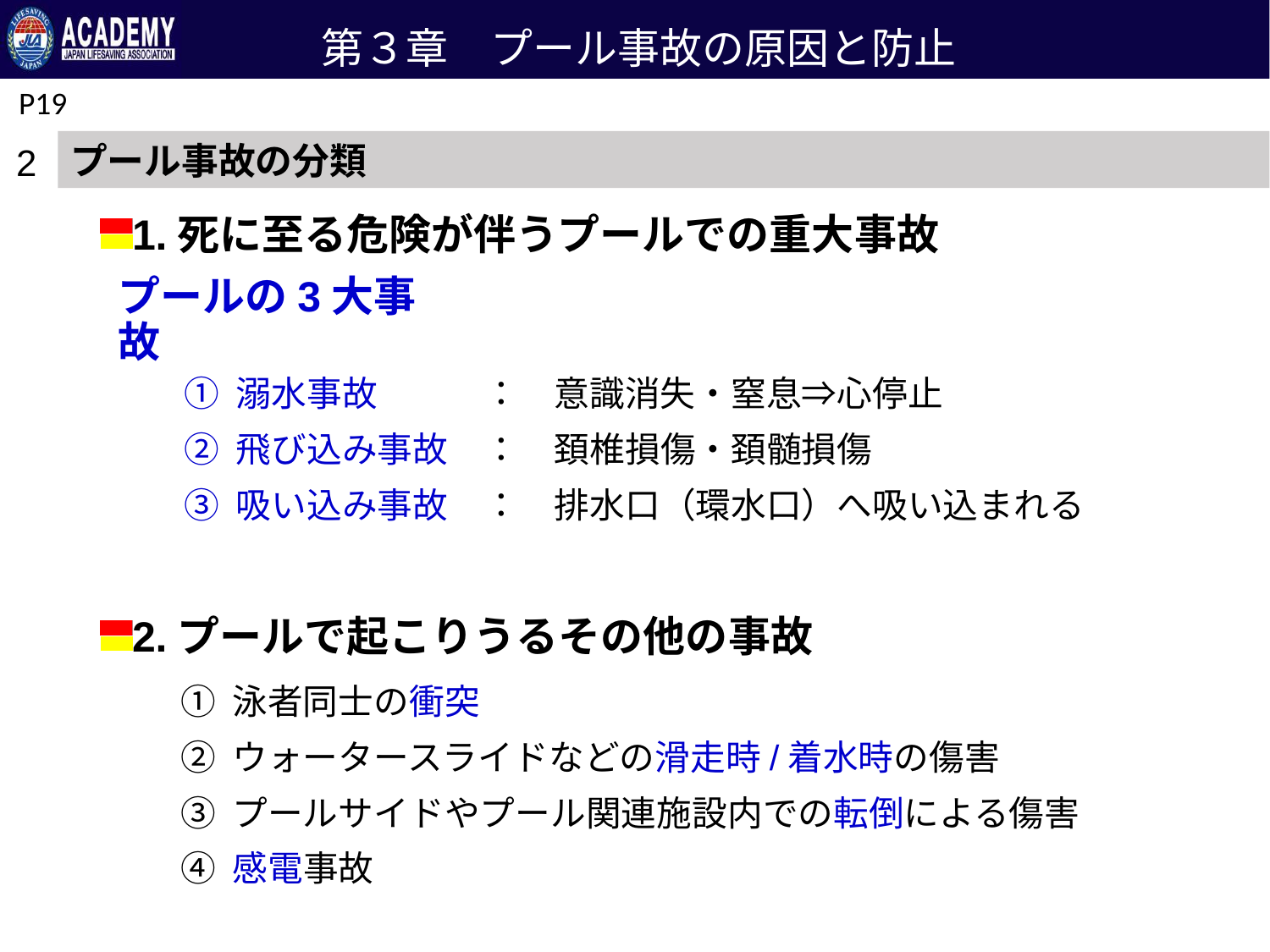

第３章　プール事故の原因と防止
P19
プール事故の分類
2
1.死に至る危険が伴うプールでの重大事故
プールの3大事故
① 溺水事故　　　：　意識消失・窒息⇒心停止
② 飛び込み事故　：　頚椎損傷・頚髄損傷
③ 吸い込み事故　：　排水口（環水口）へ吸い込まれる
2.プールで起こりうるその他の事故
① 泳者同士の衝突
② ウォータースライドなどの滑走時/着水時の傷害
③ プールサイドやプール関連施設内での転倒による傷害
④ 感電事故